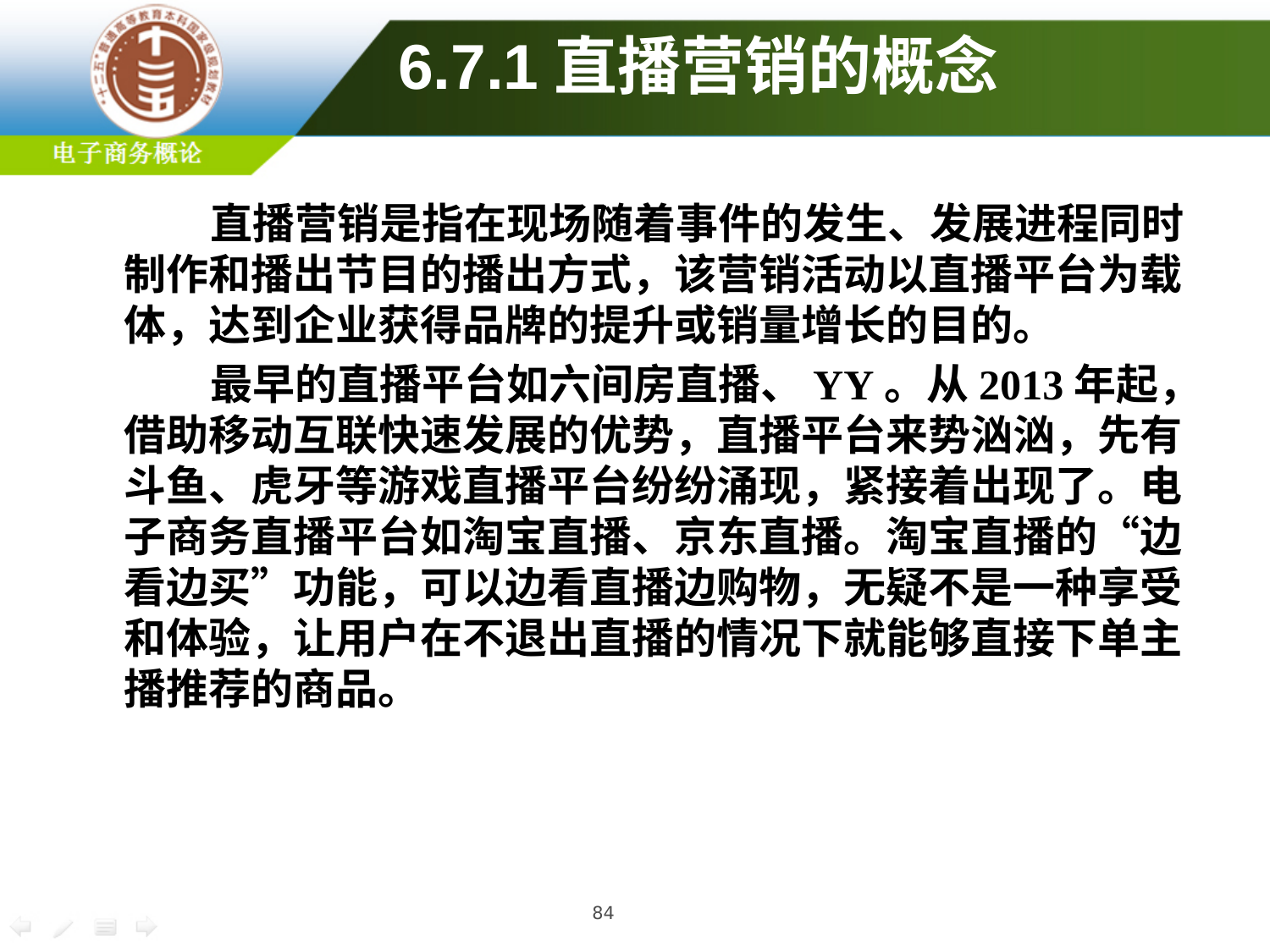

# 6.7.1直播营销的概念
   直播营销是指在现场随着事件的发生、发展进程同时制作和播出节目的播出方式，该营销活动以直播平台为载体，达到企业获得品牌的提升或销量增长的目的。
   最早的直播平台如六间房直播、YY。从2013年起，借助移动互联快速发展的优势，直播平台来势汹汹，先有斗鱼、虎牙等游戏直播平台纷纷涌现，紧接着出现了。电子商务直播平台如淘宝直播、京东直播。淘宝直播的“边看边买”功能，可以边看直播边购物，无疑不是一种享受和体验，让用户在不退出直播的情况下就能够直接下单主播推荐的商品。
84